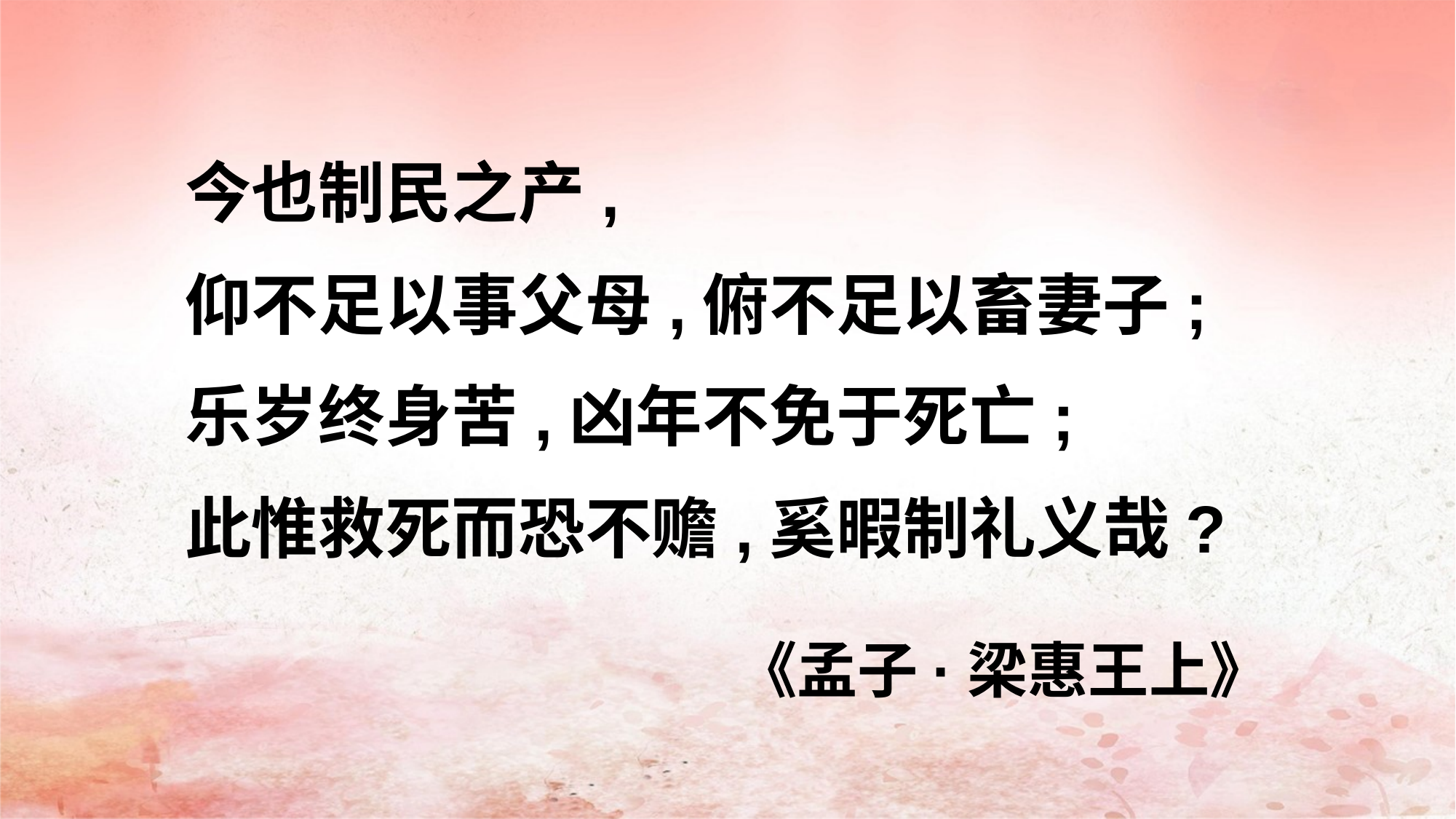

今也制民之产,
仰不足以事父母,俯不足以畜妻子;
乐岁终身苦,凶年不免于死亡;
此惟救死而恐不赡,奚暇制礼义哉?
《孟子·梁惠王上》